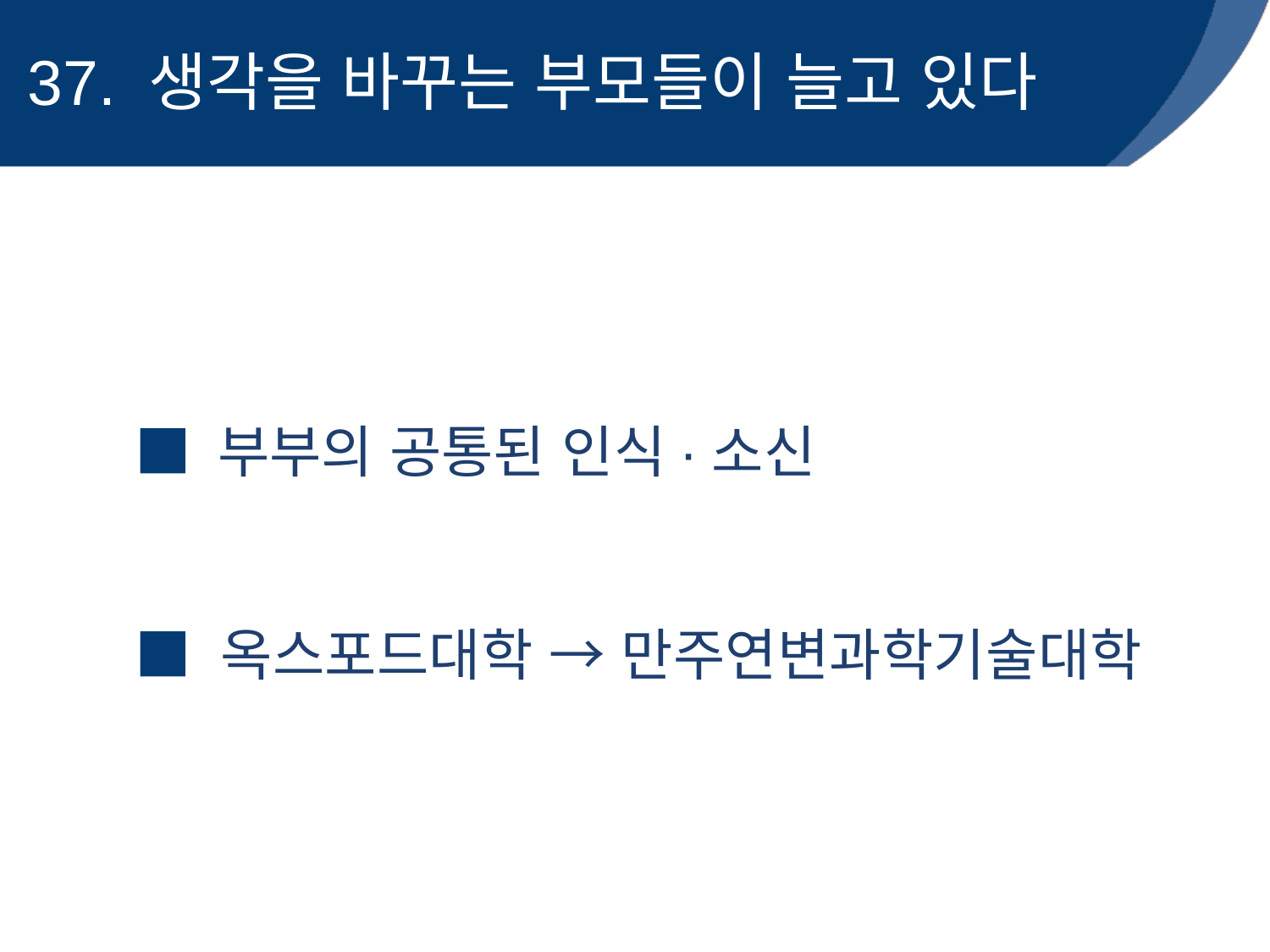

# 37. 생각을 바꾸는 부모들이 늘고 있다
■ 부부의 공통된 인식·소신
■ 옥스포드대학 → 만주연변과학기술대학